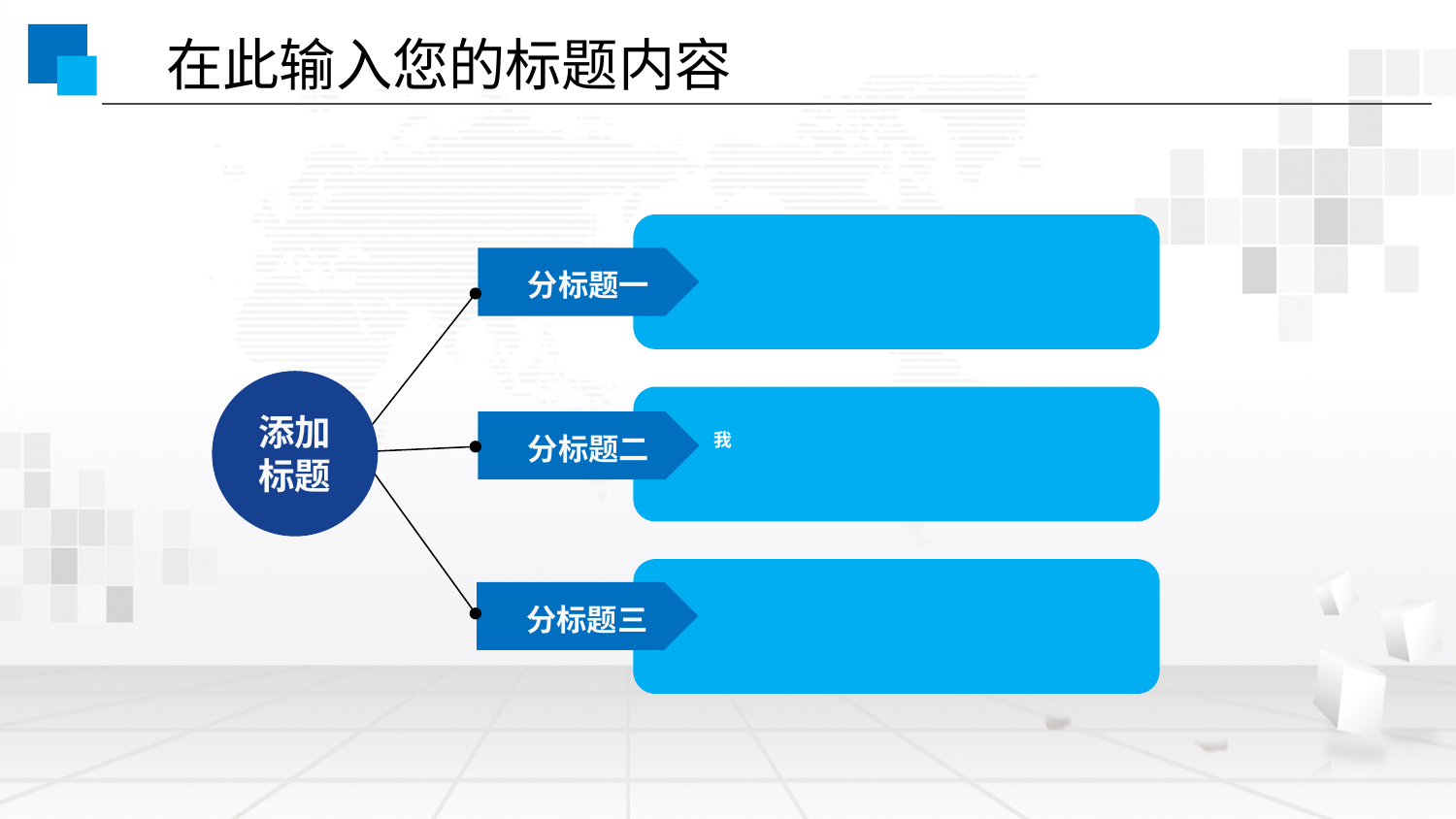

在此输入您的标题内容

 分标题一

添加
标题

我
 分标题二

 分标题三